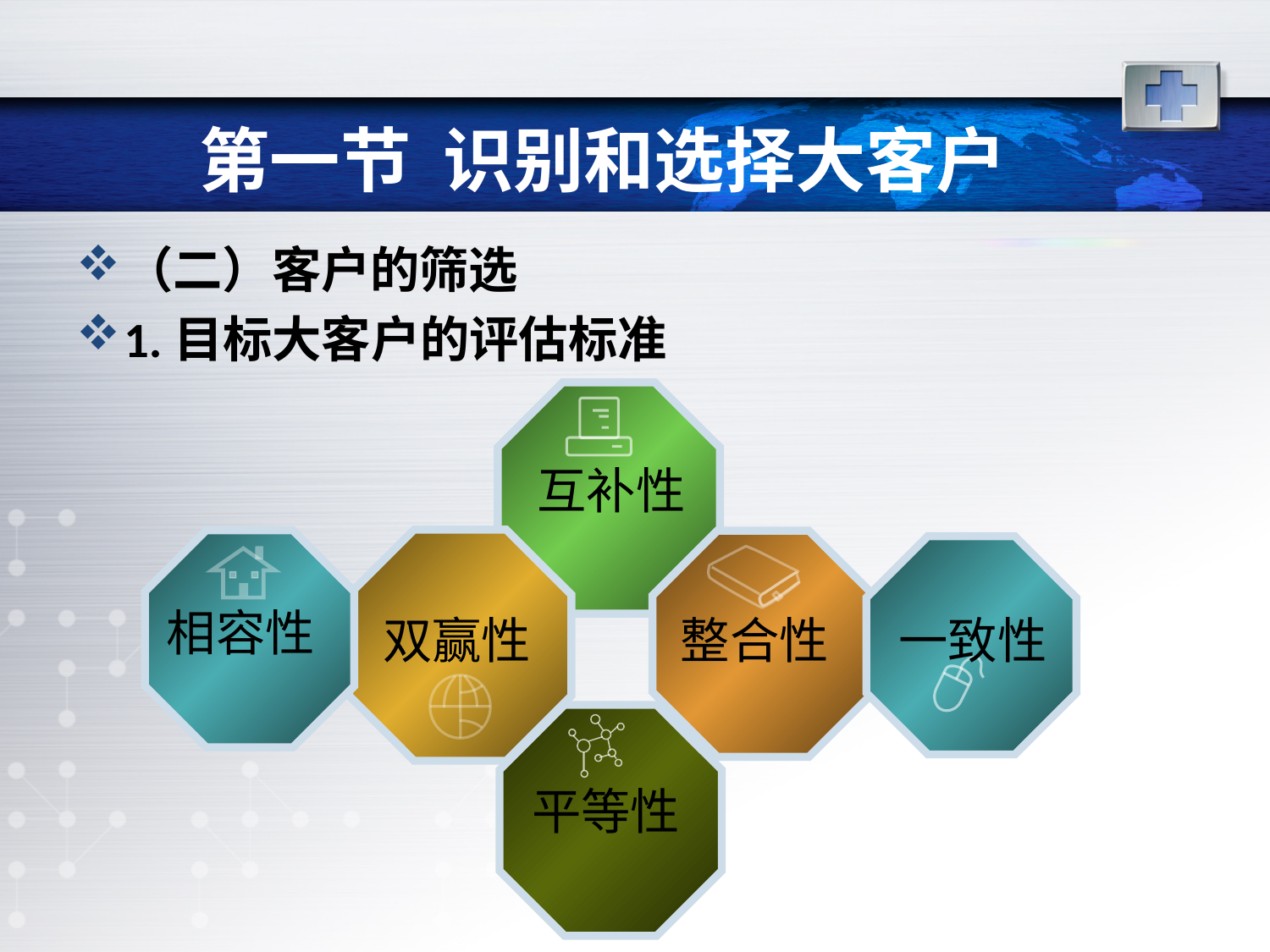

# 第一节  识别和选择大客户
（二）客户的筛选
1.目标大客户的评估标准

互补性

相容性
双赢性
整合性
一致性

平等性